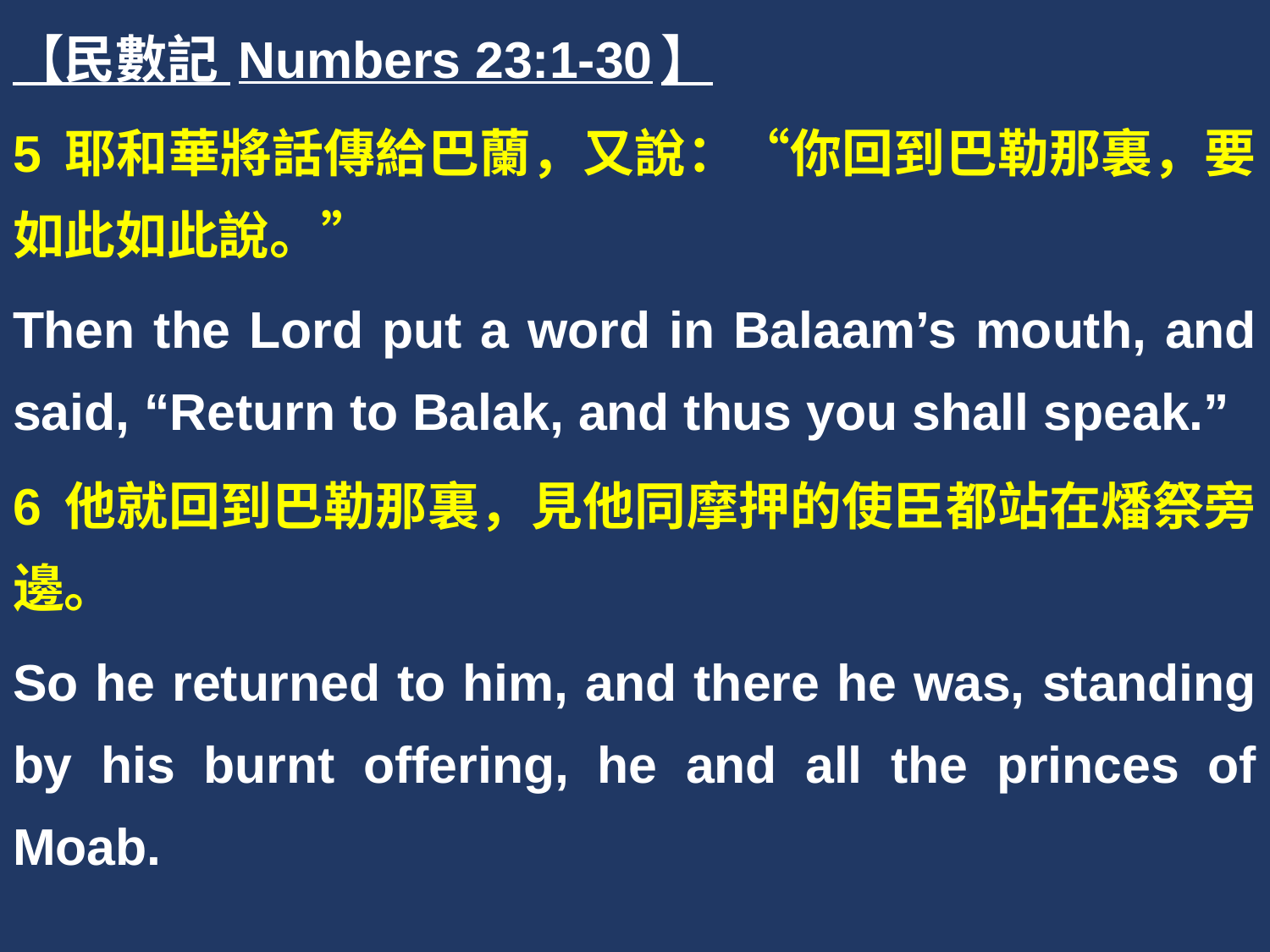

【民數記 Numbers 23:1-30】
5 耶和華將話傳給巴蘭，又說：“你回到巴勒那裏，要如此如此說。”
Then the Lord put a word in Balaam’s mouth, and said, “Return to Balak, and thus you shall speak.”
6 他就回到巴勒那裏，見他同摩押的使臣都站在燔祭旁邊。
So he returned to him, and there he was, standing by his burnt offering, he and all the princes of Moab.